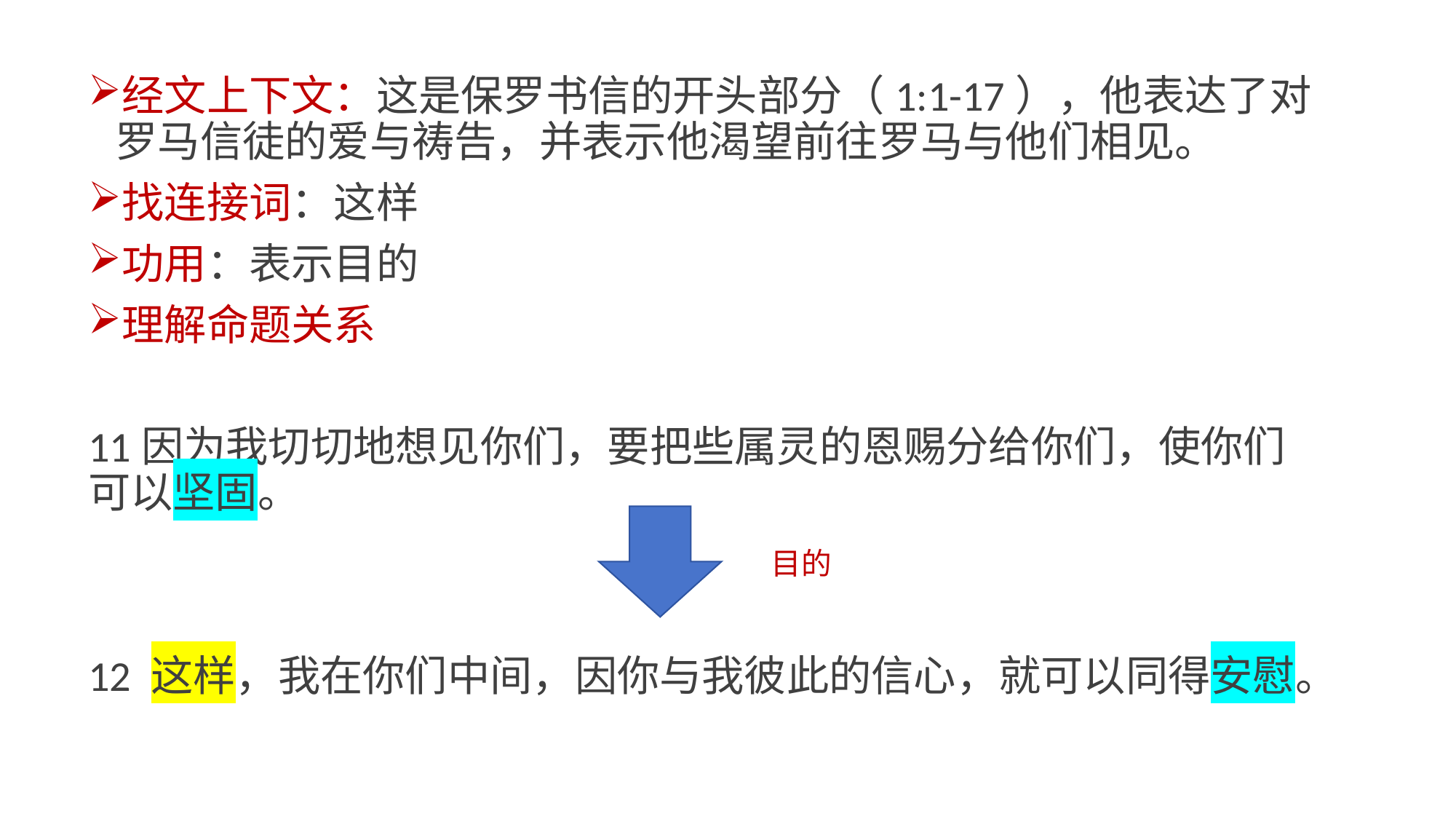

经文上下文：这是保罗书信的开头部分（1:1-17），他表达了对罗马信徒的爱与祷告，并表示他渴望前往罗马与他们相见。
找连接词：这样
功用：表示目的
理解命题关系

11因为我切切地想见你们，要把些属灵的恩赐分给你们，使你们可以坚固。

12 这样，我在你们中间，因你与我彼此的信心，就可以同得安慰。

目的